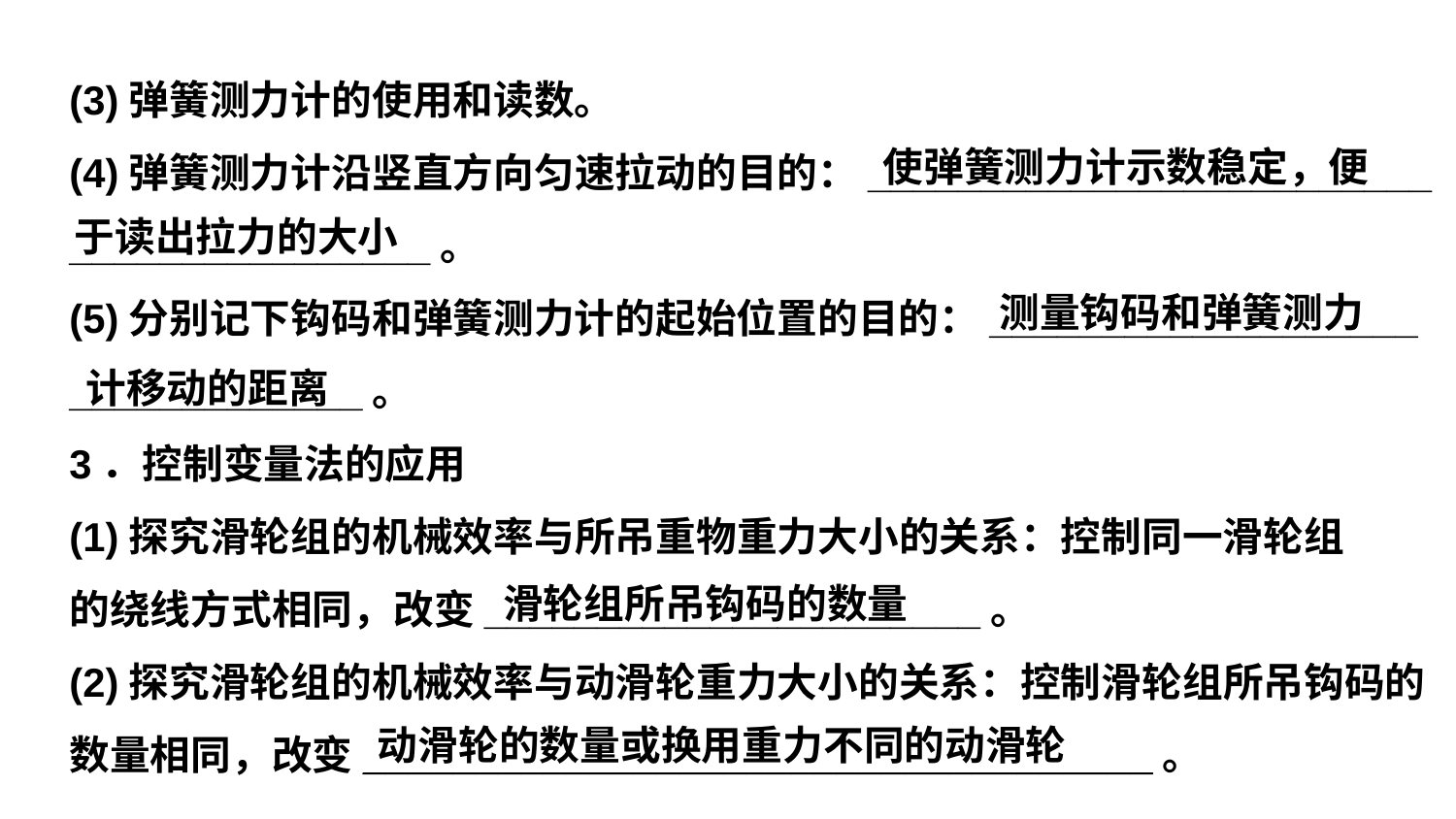

(3)弹簧测力计的使用和读数。
(4)弹簧测力计沿竖直方向匀速拉动的目的：_________________________
________________。
(5)分别记下钩码和弹簧测力计的起始位置的目的：___________________
_____________。
3．控制变量法的应用
(1)探究滑轮组的机械效率与所吊重物重力大小的关系：控制同一滑轮组
的绕线方式相同，改变______________________。
(2)探究滑轮组的机械效率与动滑轮重力大小的关系：控制滑轮组所吊钩码的数量相同，改变___________________________________。
使弹簧测力计示数稳定，便
于读出拉力的大小
测量钩码和弹簧测力
计移动的距离
滑轮组所吊钩码的数量
动滑轮的数量或换用重力不同的动滑轮